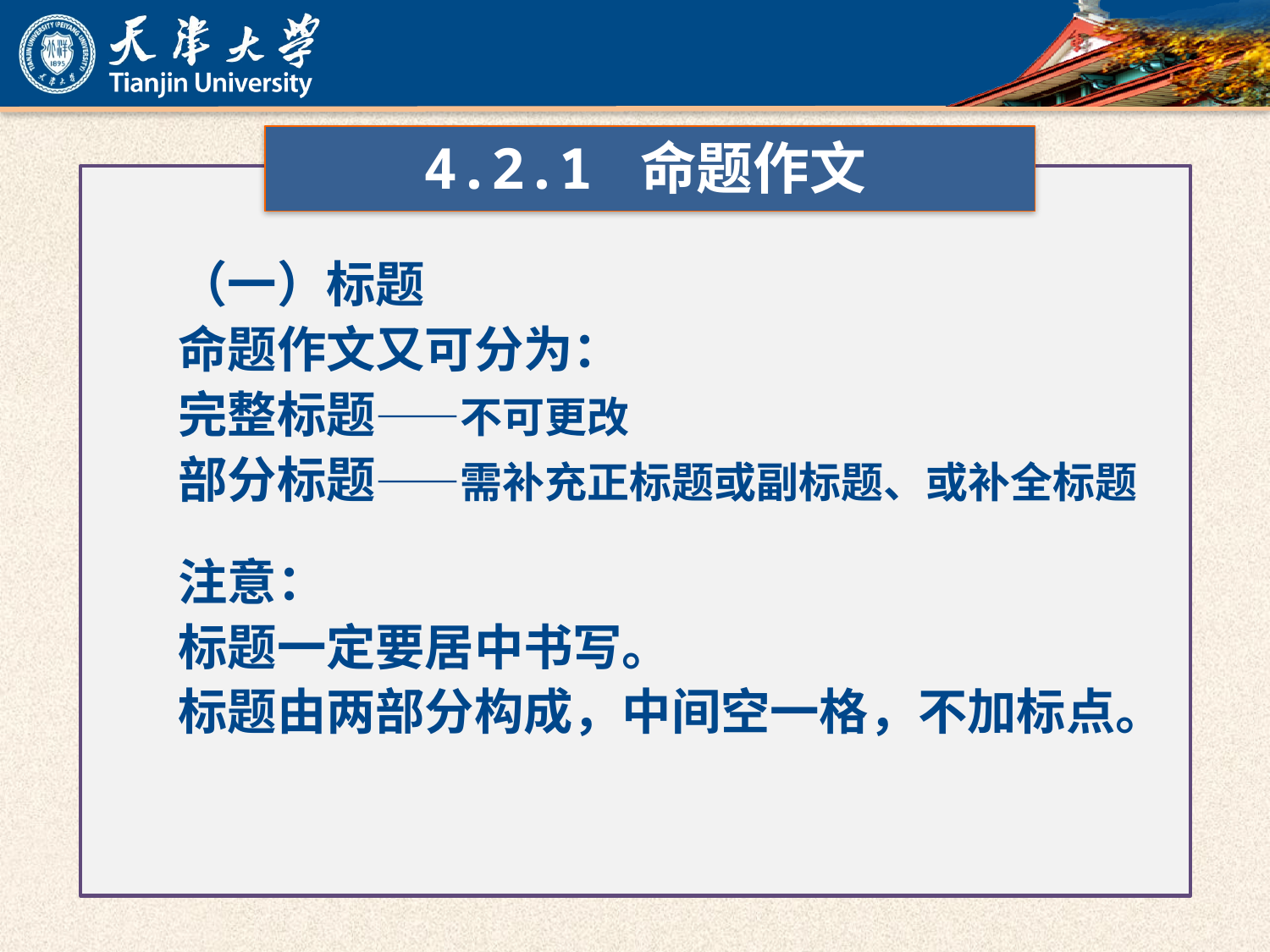

4.2.1 命题作文

（一）标题
命题作文又可分为：
完整标题——不可更改
部分标题——需补充正标题或副标题、或补全标题

注意：
标题一定要居中书写。
标题由两部分构成，中间空一格，不加标点。